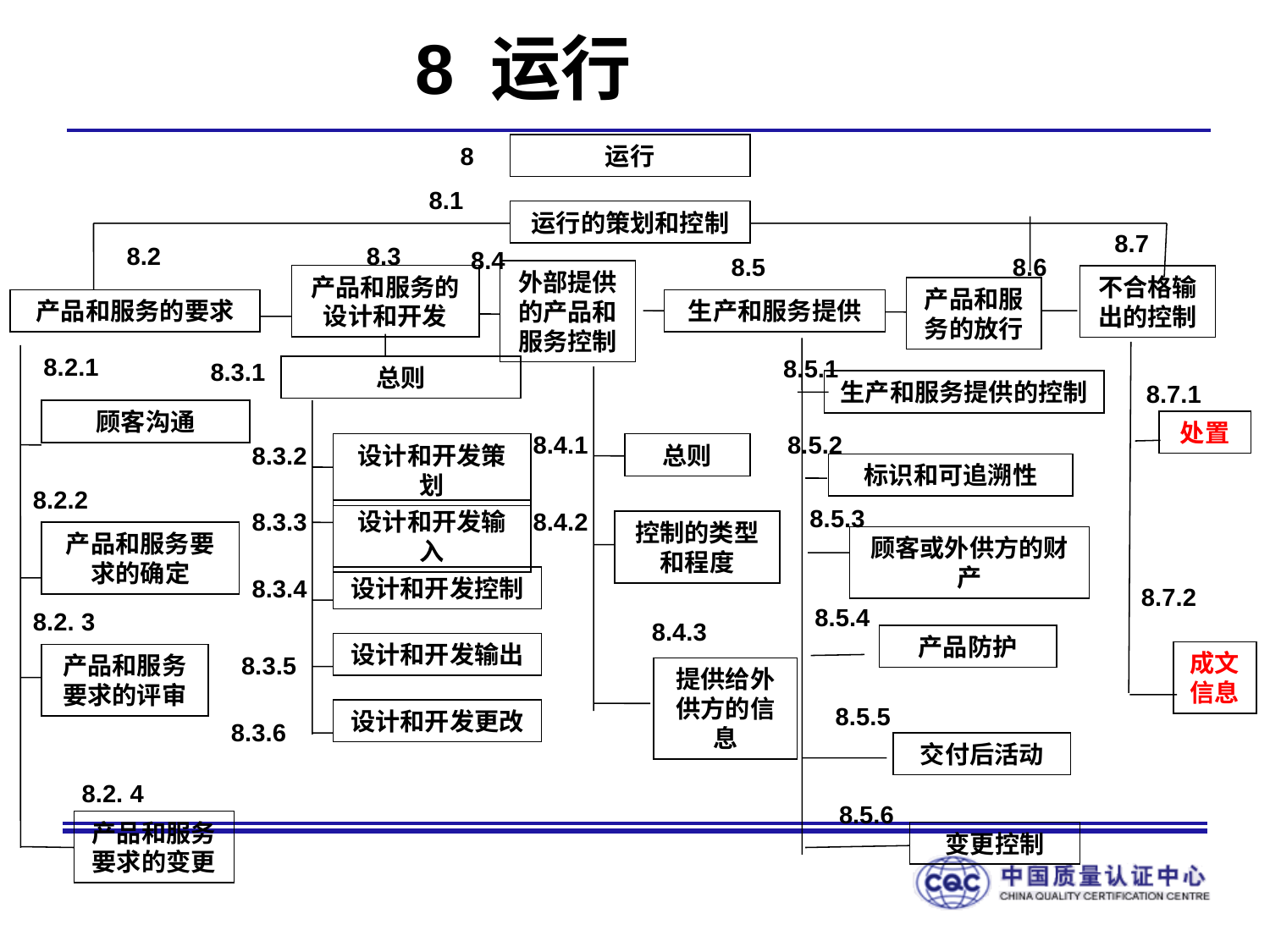

8 运行
8
运行
8.1
运行的策划和控制

8.2
8.3
8.4
8.5
8.6
外部提供的产品和服务控制
产品和服务的设计和开发
产品和服务的放行
产品和服务的要求
生产和服务提供

8.2.1
8.5.1
8.3.1
总则

生产和服务提供的控制

顾客沟通

8.4.1
8.5.2
8.3.2
设计和开发策划
总则

标识和可追溯性

8.2.2

8.5.3
8.3.3
设计和开发输入
8.4.2
控制的类型和程度
产品和服务要求的确定

顾客或外供方的财产

8.3.4
设计和开发控制

8.5.4
8.2. 3

产品防护
设计和开发输出
产品和服务要求的评审
8.3.5

8.5.5
设计和开发更改
8.3.6

交付后活动

8.7
不合格输出的控制

8.7.1
处置

8.7.2
8.4.3
成文信息
提供给外供方的信息

8.2. 4
8.5.6
产品和服务要求的变更
变更控制